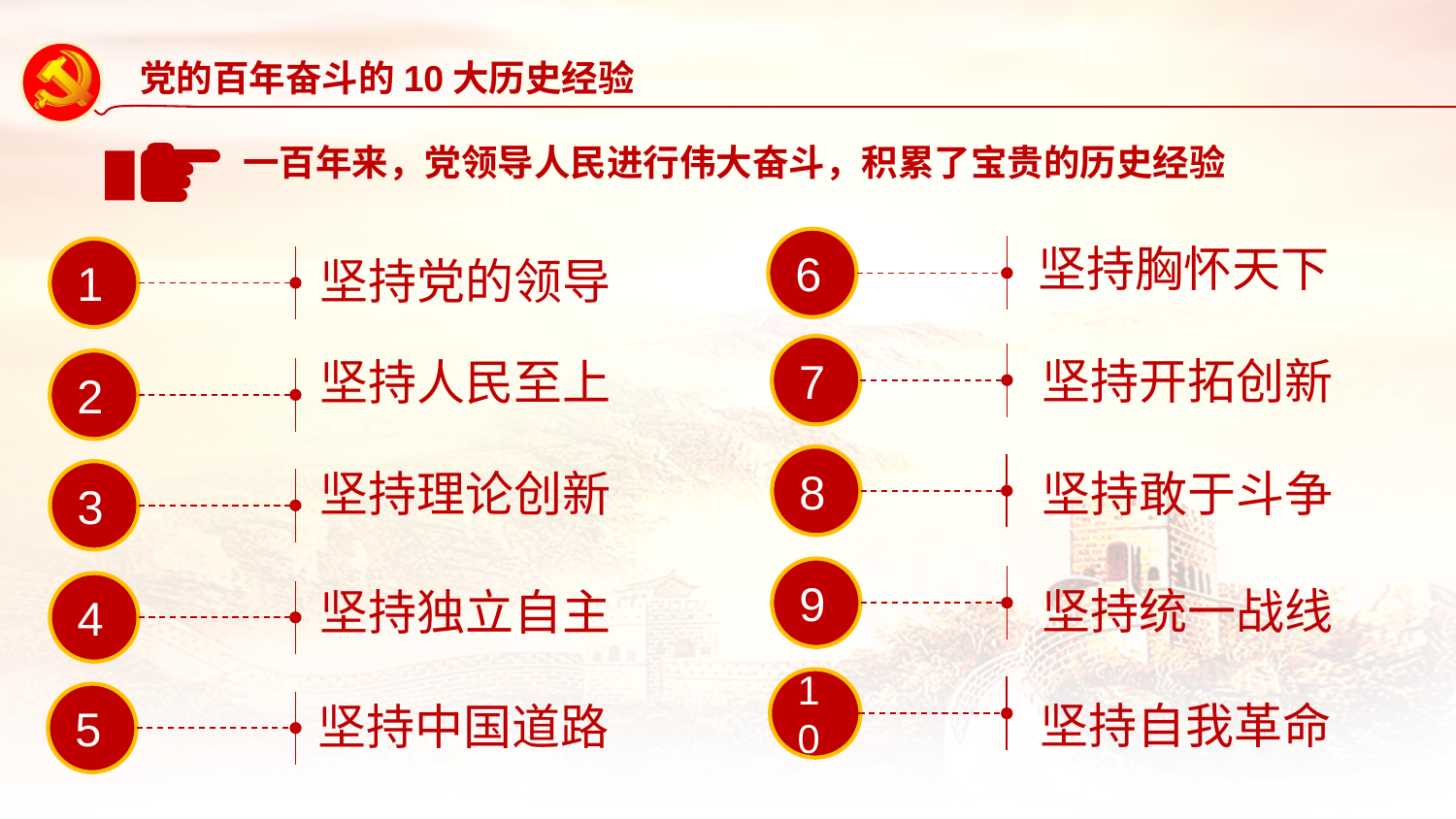

党的百年奋斗的10大历史经验
一百年来，党领导人民进行伟大奋斗，积累了宝贵的历史经验

6
1
坚持胸怀天下
坚持党的领导
7
2
坚持开拓创新
坚持人民至上
8
3
坚持敢于斗争
坚持理论创新
9
4
坚持统一战线
坚持独立自主
10
5
坚持自我革命
坚持中国道路